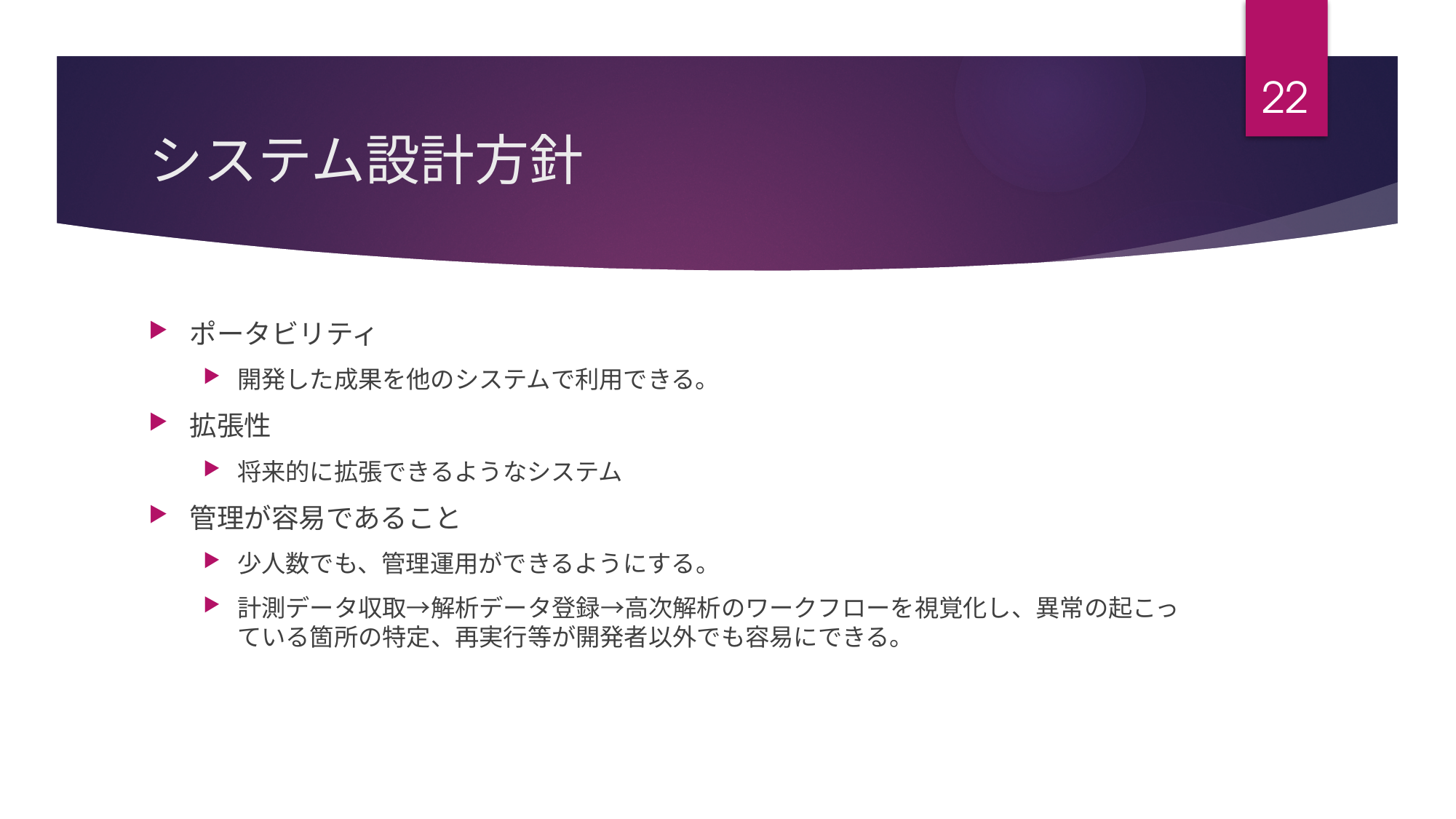

22
# システム設計方針
ポータビリティ
開発した成果を他のシステムで利用できる。
拡張性
将来的に拡張できるようなシステム
管理が容易であること
少人数でも、管理運用ができるようにする。
計測データ収取→解析データ登録→高次解析のワークフローを視覚化し、異常の起こっている箇所の特定、再実行等が開発者以外でも容易にできる。